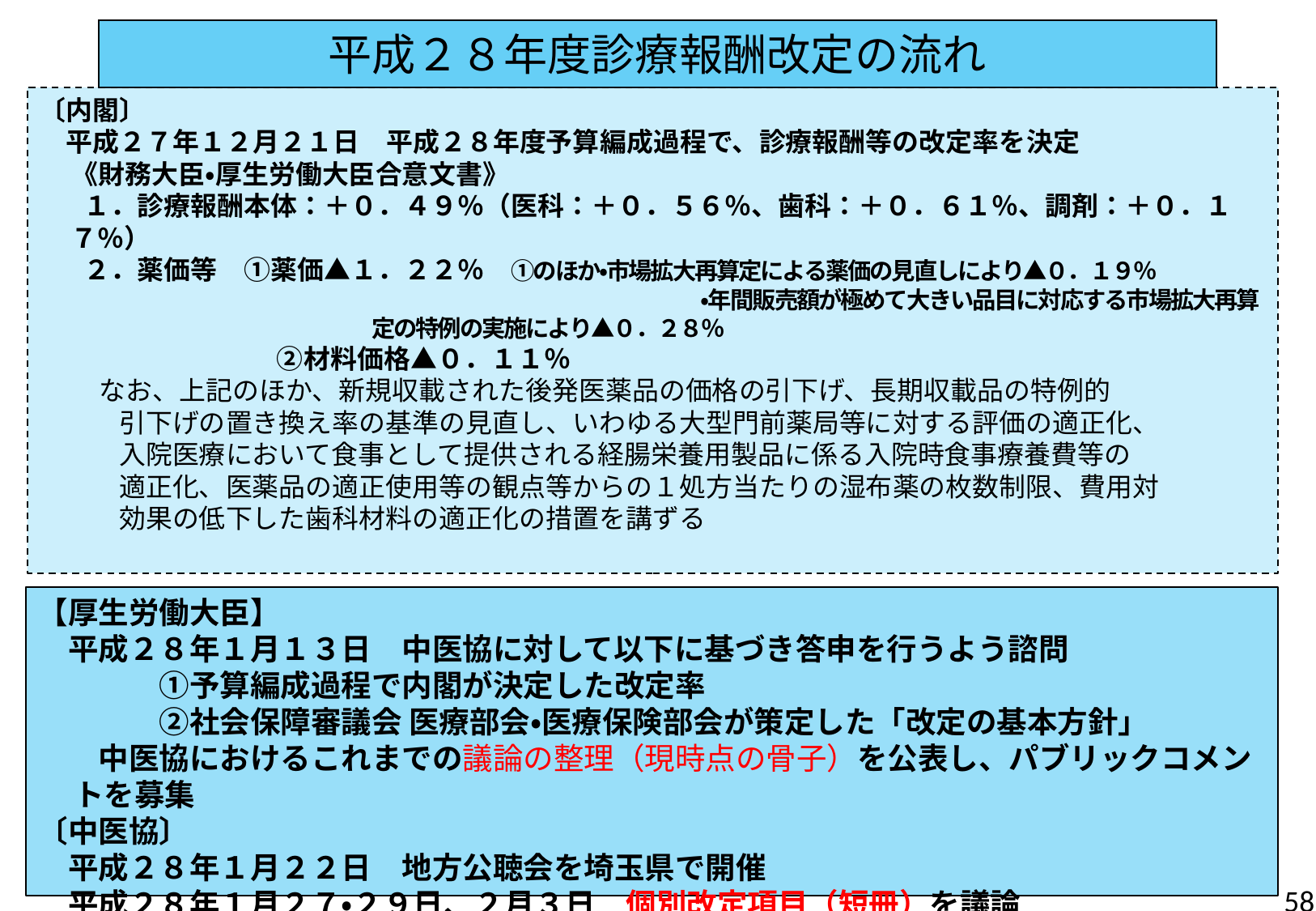

平成２８年度診療報酬改定の流れ
〔内閣〕
　平成２７年１２月２１日　平成２８年度予算編成過程で、診療報酬等の改定率を決定
　 《財務大臣・厚生労働大臣合意文書》
　   １．診療報酬本体：＋０．４９％（医科：＋０．５６％、歯科：＋０．６１％、調剤：＋０．１７％）
　   ２．薬価等　①薬価▲１．２２％　①のほか・市場拡大再算定による薬価の見直しにより▲０．１９％
　　　　　　　　　　　　　　　　　　　　　　　　               　　　   ・年間販売額が極めて大きい品目に対応する市場拡大再算
                                                                                      定の特例の実施により▲０．２８％
　　　　　　　　    ②材料価格▲０．１１％
         なお、上記のほか、新規収載された後発医薬品の価格の引下げ、長期収載品の特例的
　　　引下げの置き換え率の基準の見直し、いわゆる大型門前薬局等に対する評価の適正化、
　　　入院医療において食事として提供される経腸栄養用製品に係る入院時食事療養費等の
　　　適正化、医薬品の適正使用等の観点等からの１処方当たりの湿布薬の枚数制限、費用対
　　　効果の低下した歯科材料の適正化の措置を講ずる
【厚生労働大臣】
　平成２８年１月１３日　中医協に対して以下に基づき答申を行うよう諮問
　　　　①予算編成過程で内閣が決定した改定率
　　　　②社会保障審議会 医療部会・医療保険部会が策定した「改定の基本方針」
　　中医協におけるこれまでの議論の整理（現時点の骨子）を公表し、パブリックコメントを募集
〔中医協〕
　平成２８年１月２２日　地方公聴会を埼玉県で開催
　平成２８年１月２７・２９日、２月３日　個別改定項目（短冊）を議論